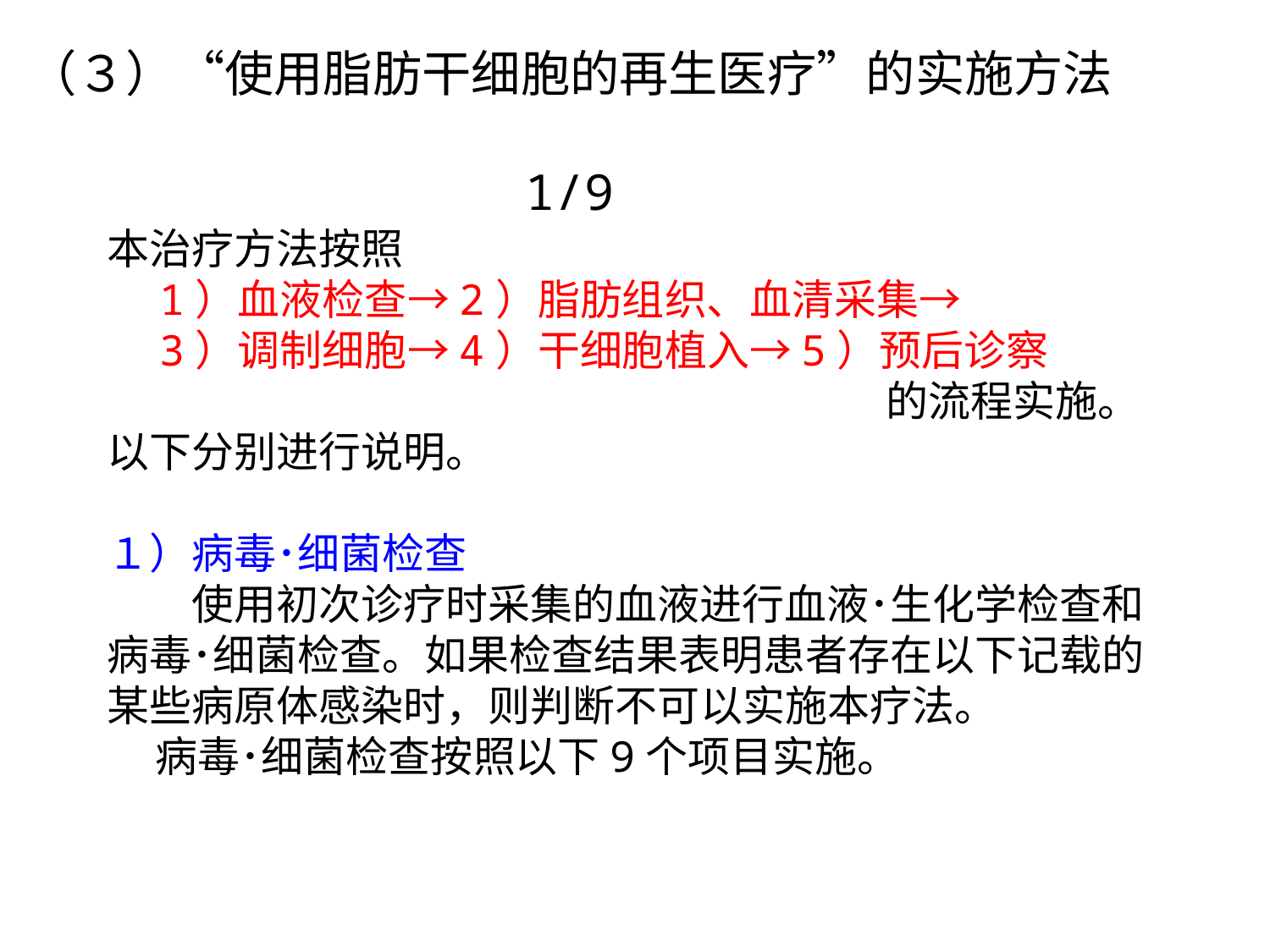

（３）“使用脂肪干细胞的再生医疗”的实施方法　
1/9
本治疗方法按照
　1）血液检查→2）脂肪组织、血清采集→
　3）调制细胞→4）干细胞植入→5）预后诊察
的流程实施。
以下分别进行说明。

１）病毒･细菌检查
　　使用初次诊疗时采集的血液进行血液･生化学检查和病毒･细菌检查。如果检查结果表明患者存在以下记载的某些病原体感染时，则判断不可以实施本疗法。
    病毒･细菌检查按照以下9个项目实施。